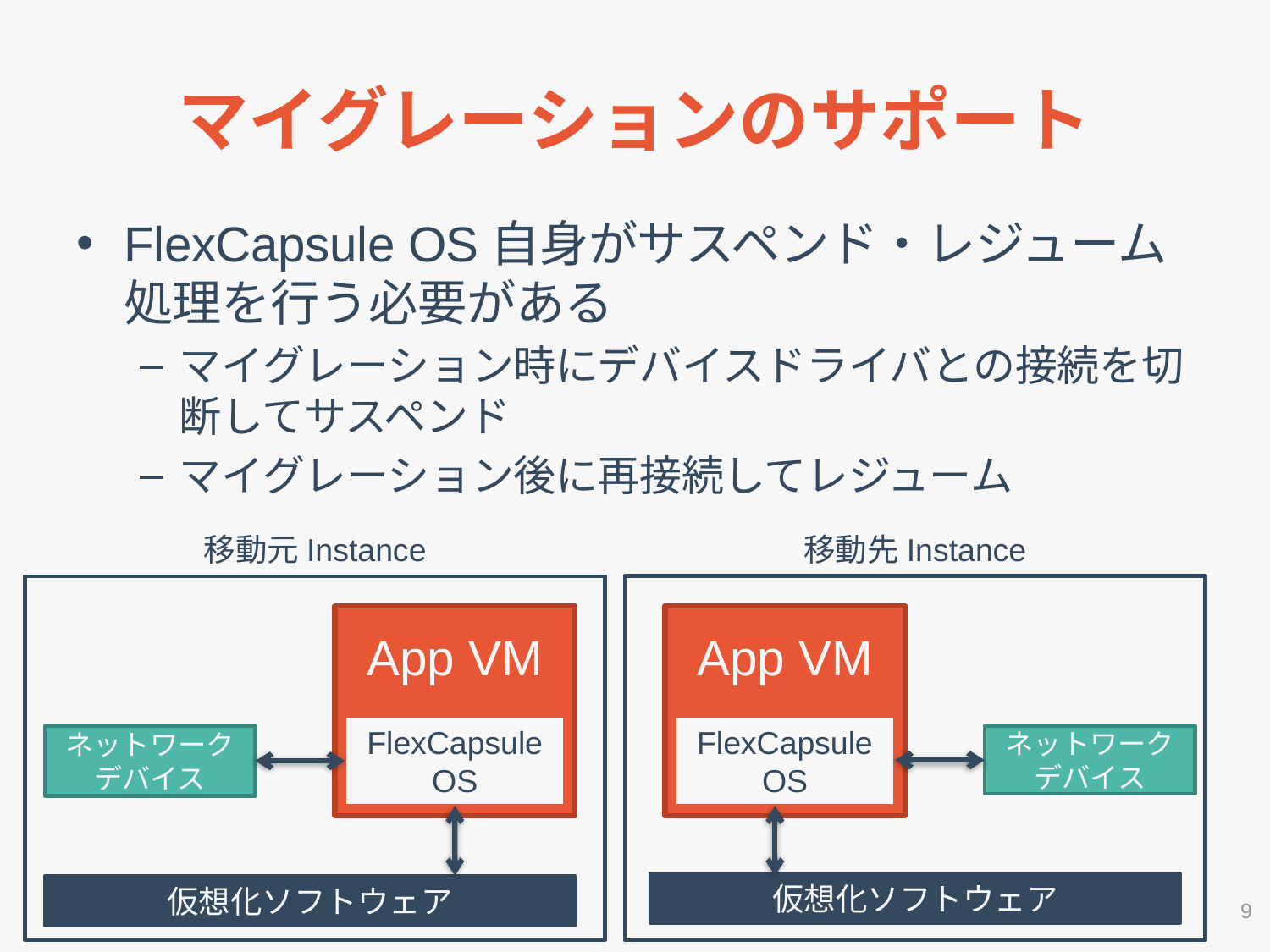

# マイグレーションのサポート
FlexCapsule OS自身がサスペンド・レジューム処理を行う必要がある
マイグレーション時にデバイスドライバとの接続を切断してサスペンド
マイグレーション後に再接続してレジューム
移動元Instance

移動先Instance

App VM

FlexCapsule OS
App VM

FlexCapsule OS
ネットワーク
デバイス
ネットワーク
デバイス
仮想化ソフトウェア
仮想化ソフトウェア
9